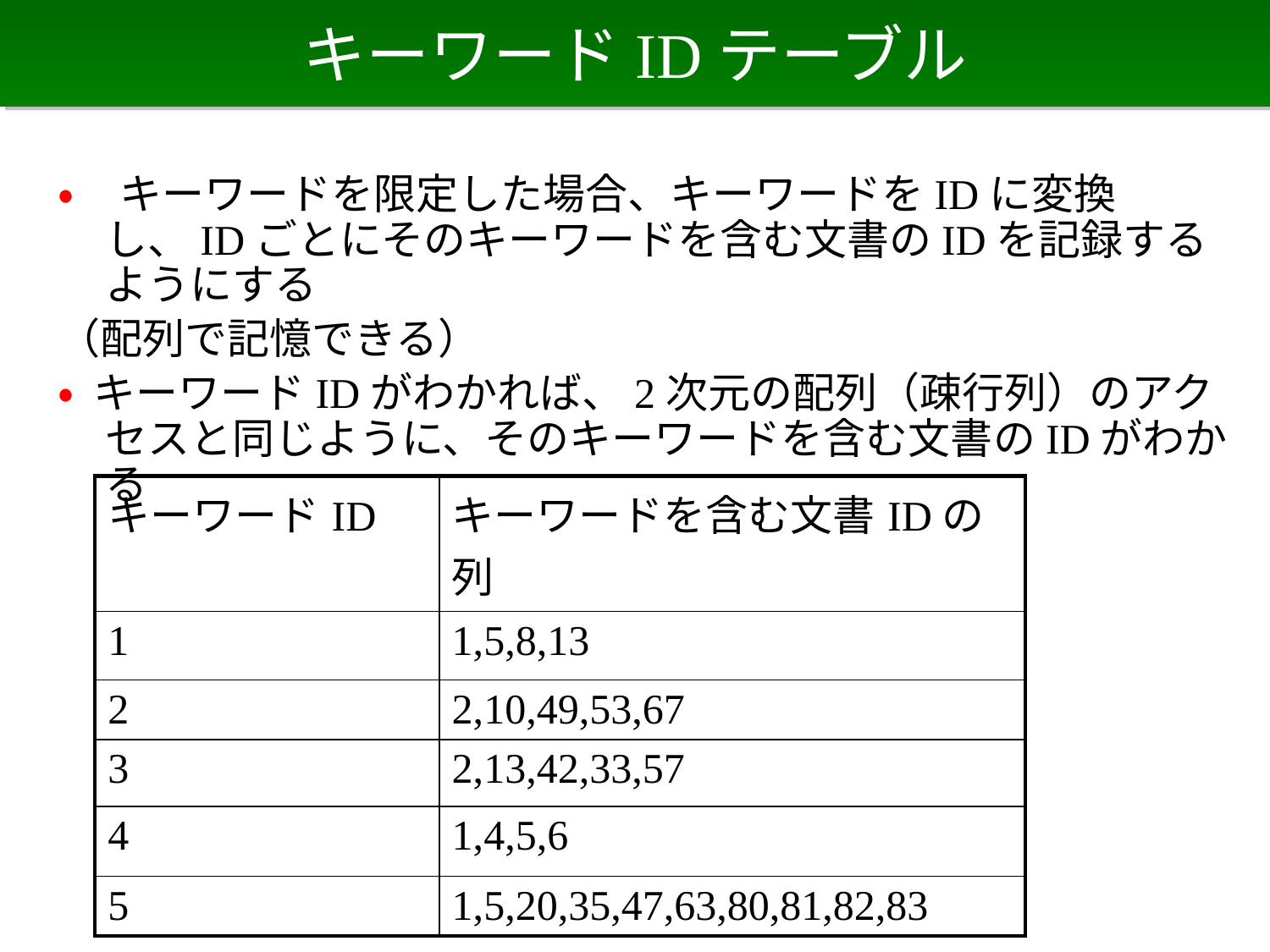

# キーワードIDテーブル
• キーワードを限定した場合、キーワードをIDに変換し、IDごとにそのキーワードを含む文書のIDを記録するようにする
（配列で記憶できる）
• キーワードIDがわかれば、2次元の配列（疎行列）のアクセスと同じように、そのキーワードを含む文書のIDがわかる
| キーワードID | キーワードを含む文書IDの列 |
| --- | --- |
| 1 | 1,5,8,13 |
| 2 | 2,10,49,53,67 |
| 3 | 2,13,42,33,57 |
| 4 | 1,4,5,6 |
| 5 | 1,5,20,35,47,63,80,81,82,83 |